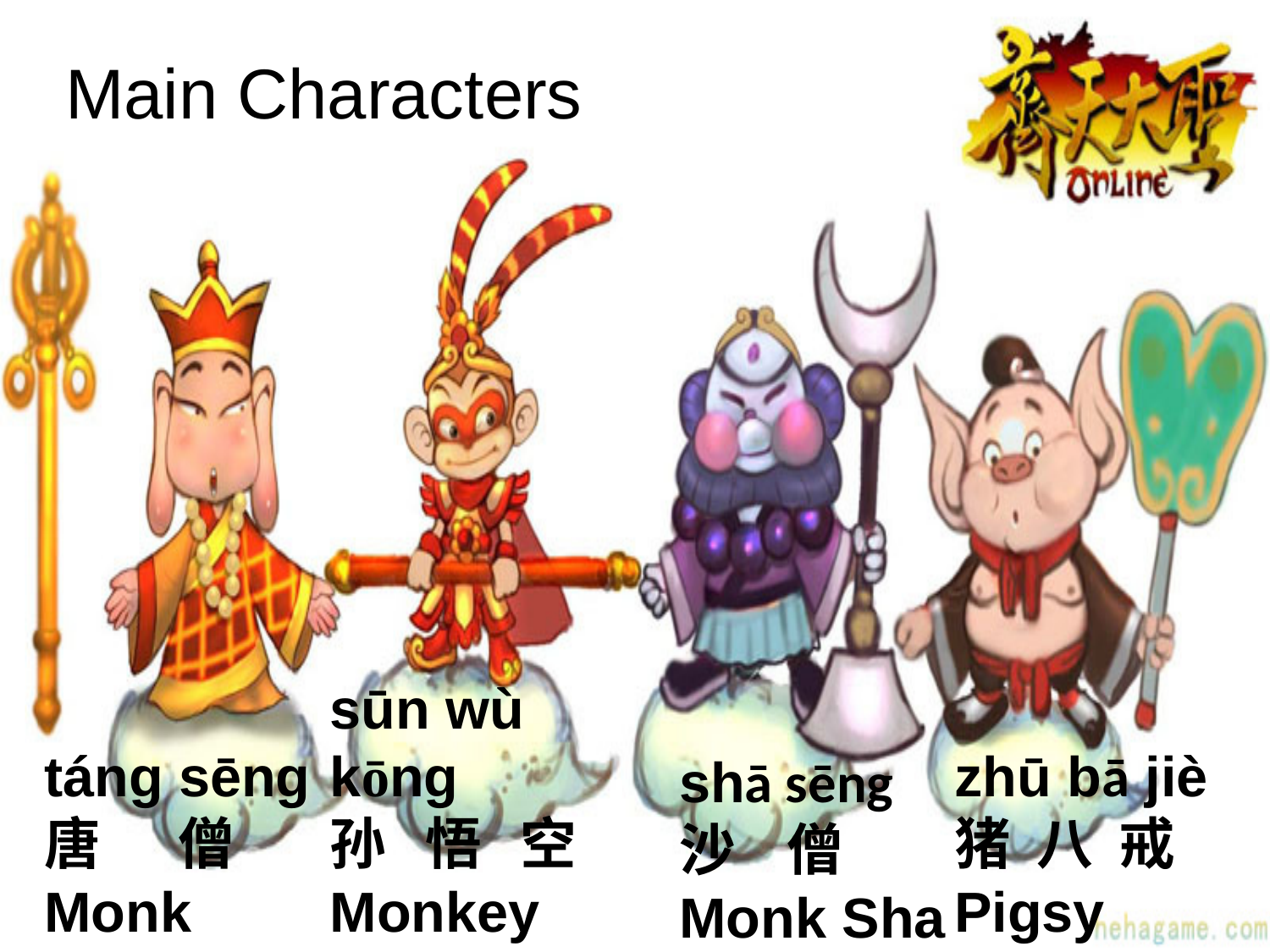

Main Characters
sūn wù kōng
孙   悟   空
Monkey King
táng sēng
唐      僧
Monk Tang
zhū bā jiè
猪  八  戒
Pigsy
shā sēng
沙    僧
Monk Sha